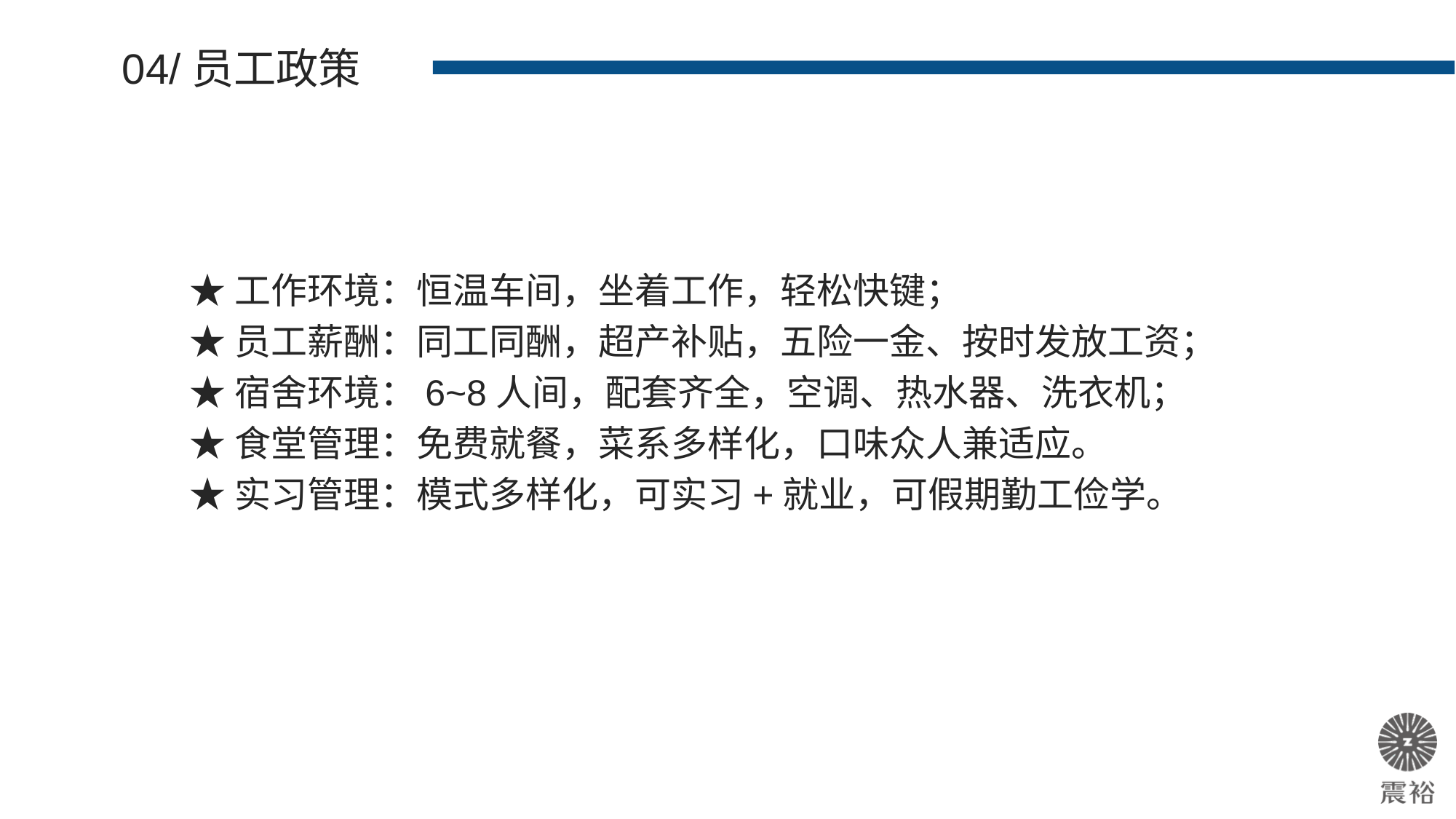

04/员工政策

★工作环境：恒温车间，坐着工作，轻松快键；
★员工薪酬：同工同酬，超产补贴，五险一金、按时发放工资；
★宿舍环境：6~8人间，配套齐全，空调、热水器、洗衣机；
★食堂管理：免费就餐，菜系多样化，口味众人兼适应。
★实习管理：模式多样化，可实习+就业，可假期勤工俭学。